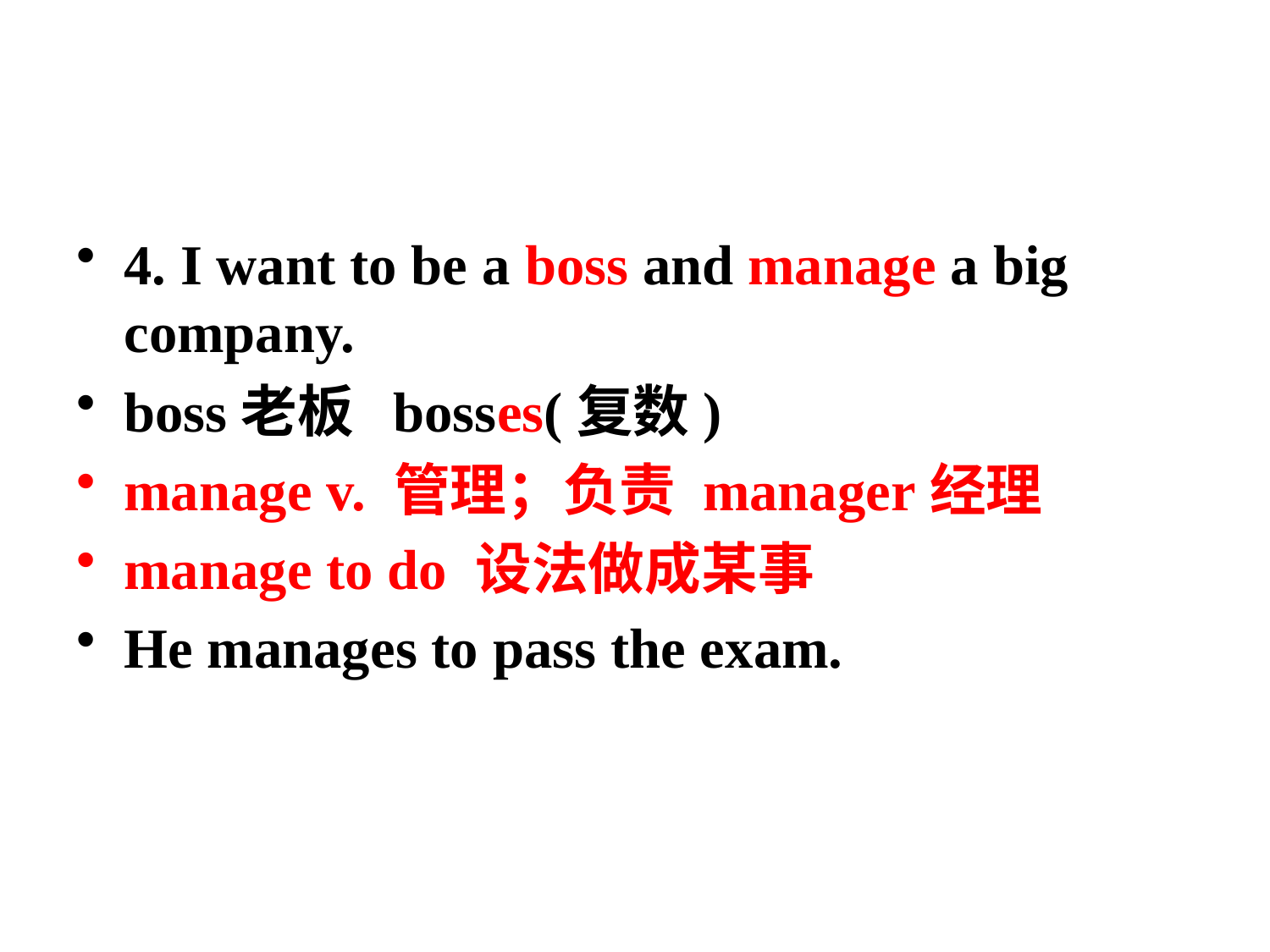

#
4. I want to be a boss and manage a big company.
boss老板  bosses(复数)
manage v. 管理；负责 manager经理
manage to do 设法做成某事
He manages to pass the exam.